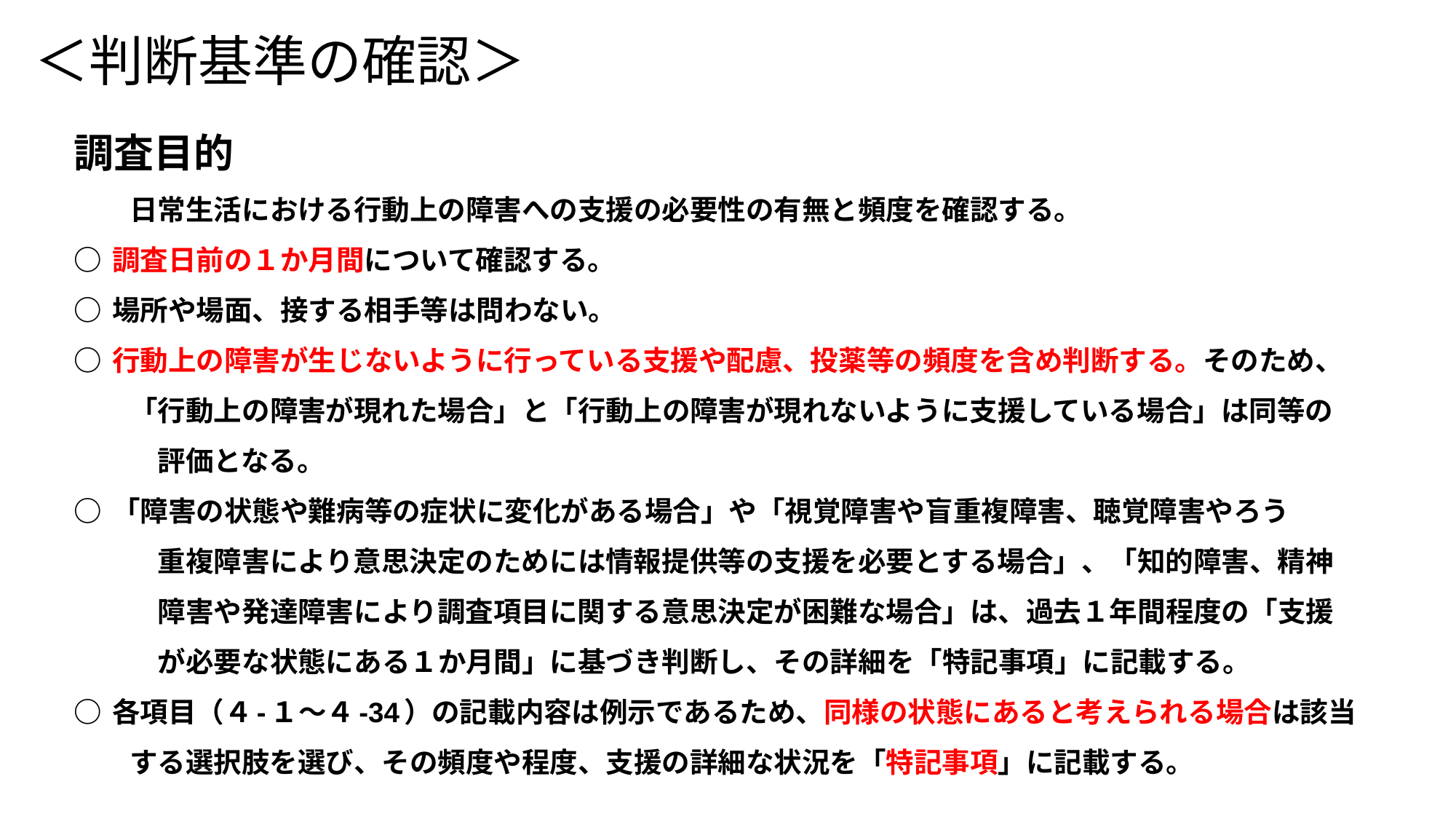

# ＜判断基準の確認＞
調査目的
　　日常生活における行動上の障害への支援の必要性の有無と頻度を確認する。
○ 調査日前の１か月間について確認する。
○ 場所や場面、接する相手等は問わない。
○ 行動上の障害が生じないように行っている支援や配慮、投薬等の頻度を含め判断する。そのため、
　　「行動上の障害が現れた場合」と「行動上の障害が現れないように支援している場合」は同等の
　　　評価となる。
○ 「障害の状態や難病等の症状に変化がある場合」や「視覚障害や盲重複障害、聴覚障害やろう
　　　重複障害により意思決定のためには情報提供等の支援を必要とする場合」、「知的障害、精神
　　　障害や発達障害により調査項目に関する意思決定が困難な場合」は、過去１年間程度の「支援
　　　が必要な状態にある１か月間」に基づき判断し、その詳細を「特記事項」に記載する。
○ 各項目（４-１～４-34）の記載内容は例示であるため、同様の状態にあると考えられる場合は該当
　　する選択肢を選び、その頻度や程度、支援の詳細な状況を「特記事項」に記載する。